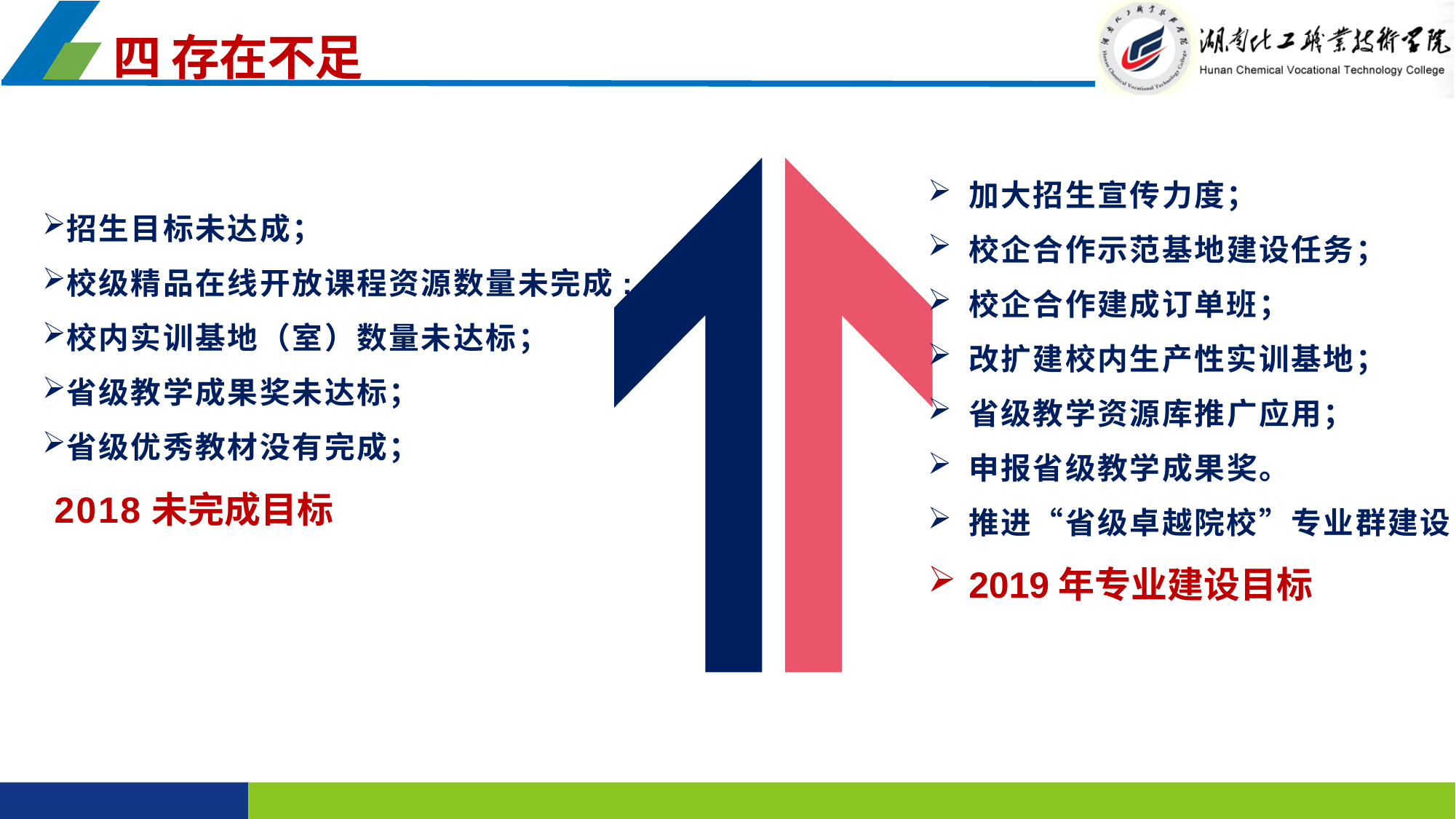

四 存在不足
加大招生宣传力度；
校企合作示范基地建设任务；
校企合作建成订单班；
改扩建校内生产性实训基地；
省级教学资源库推广应用；
申报省级教学成果奖。
推进“省级卓越院校”专业群建设
2019年专业建设目标

招生目标未达成；
校级精品在线开放课程资源数量未完成;
校内实训基地（室）数量未达标；
省级教学成果奖未达标；
省级优秀教材没有完成；
 2018未完成目标